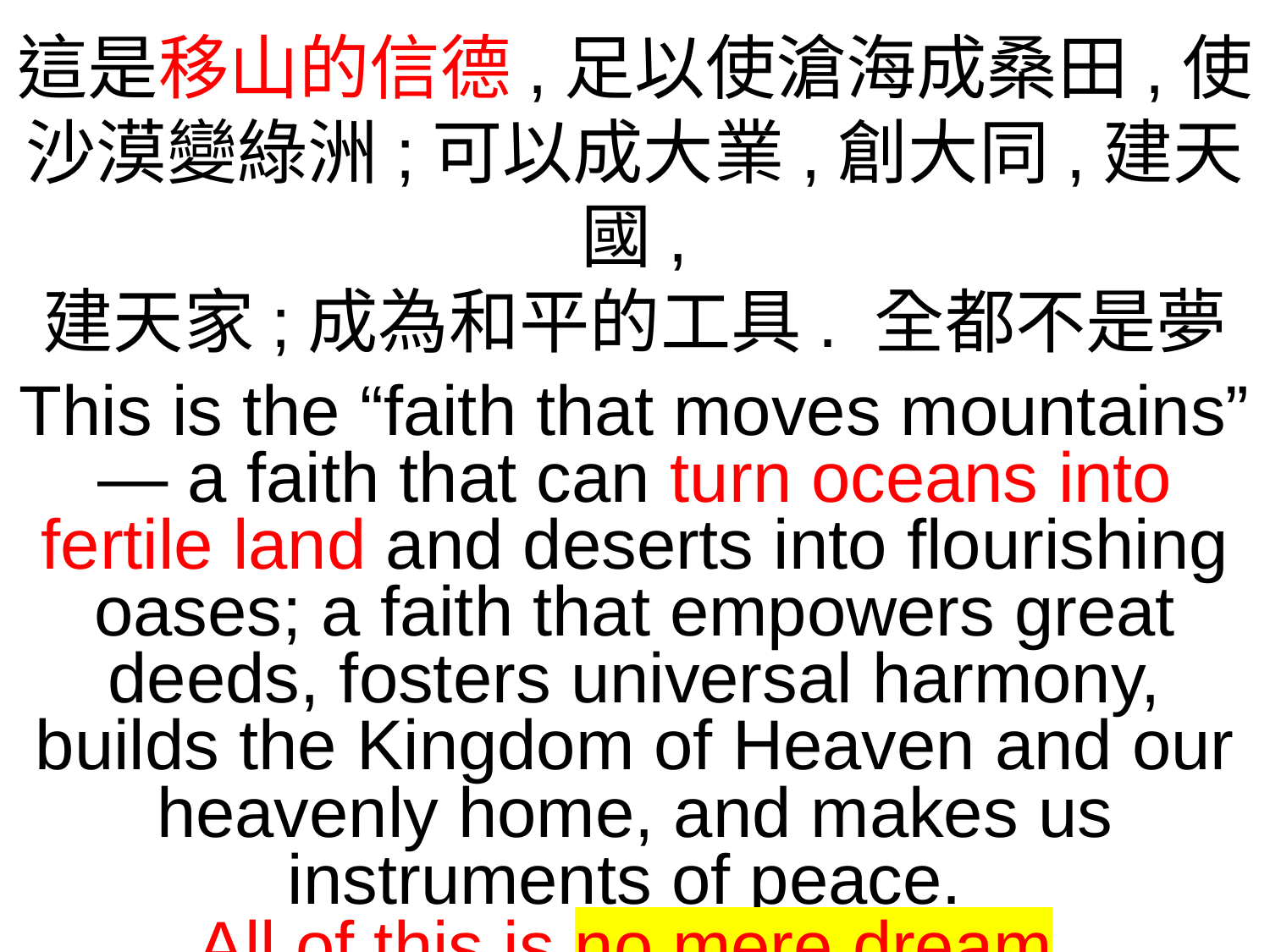

這是移山的信德,足以使滄海成桑田,使沙漠變綠洲;可以成大業,創大同,建天國,
建天家;成為和平的工具. 全都不是夢
This is the “faith that moves mountains” — a faith that can turn oceans into fertile land and deserts into flourishing oases; a faith that empowers great deeds, fosters universal harmony, builds the Kingdom of Heaven and our heavenly home, and makes us instruments of peace.
All of this is no mere dream.